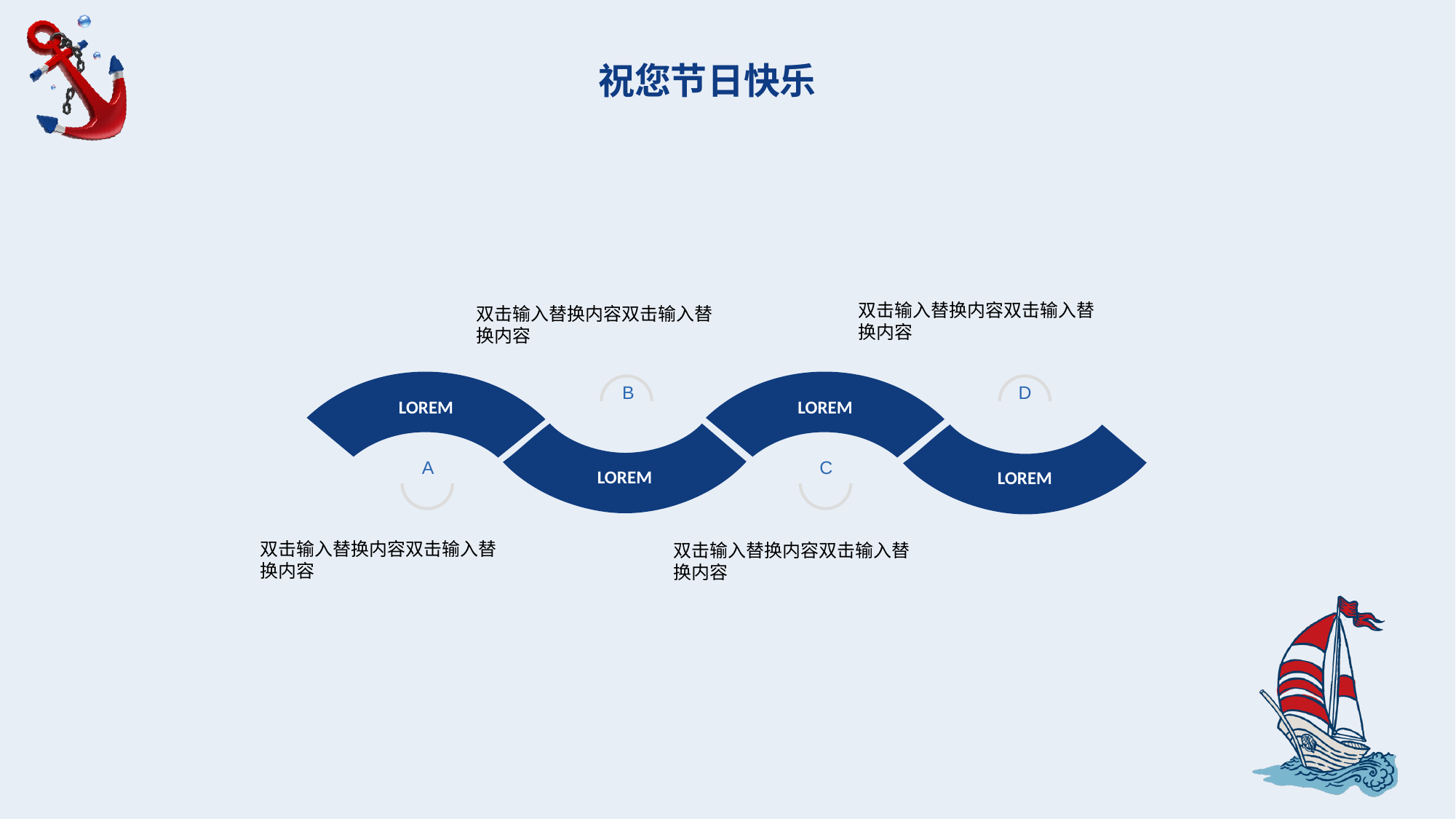

祝您节日快乐
双击输入替换内容双击输入替换内容
双击输入替换内容双击输入替换内容
LOREM
LOREM

B
D
LOREM
LOREM
A
C

双击输入替换内容双击输入替换内容
双击输入替换内容双击输入替换内容